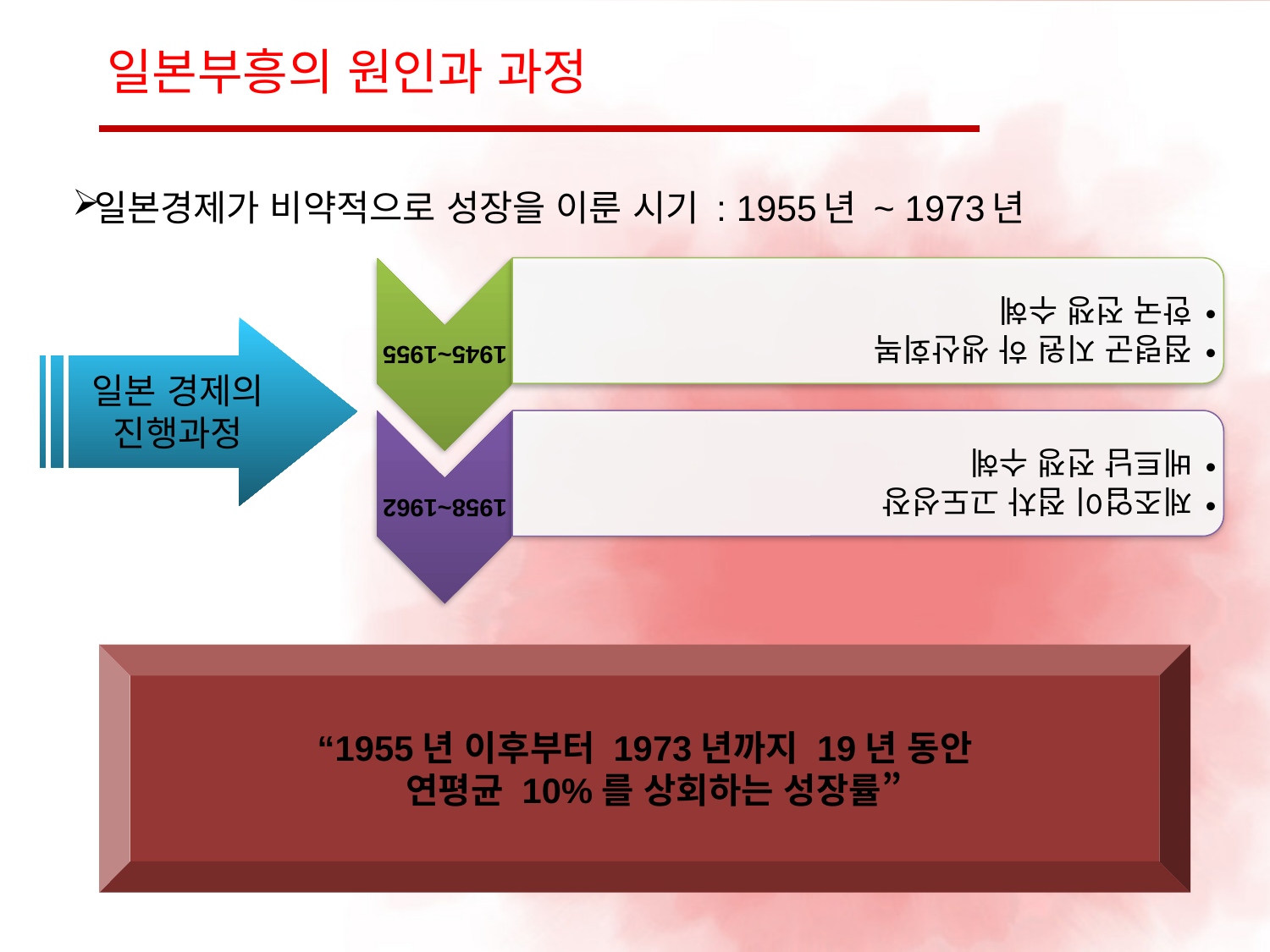

# 일본부흥의 원인과 과정
일본경제가 비약적으로 성장을 이룬 시기 : 1955년 ~ 1973년

1945~1955
점령군 지원 하 생산회복
한국 전쟁 수혜
1958~1962
제조업이 점차 고도성장
베트남 전쟁 수혜
일본 경제의 진행과정
“1955년 이후부터 1973년까지 19년 동안
 연평균 10%를 상회하는 성장률”